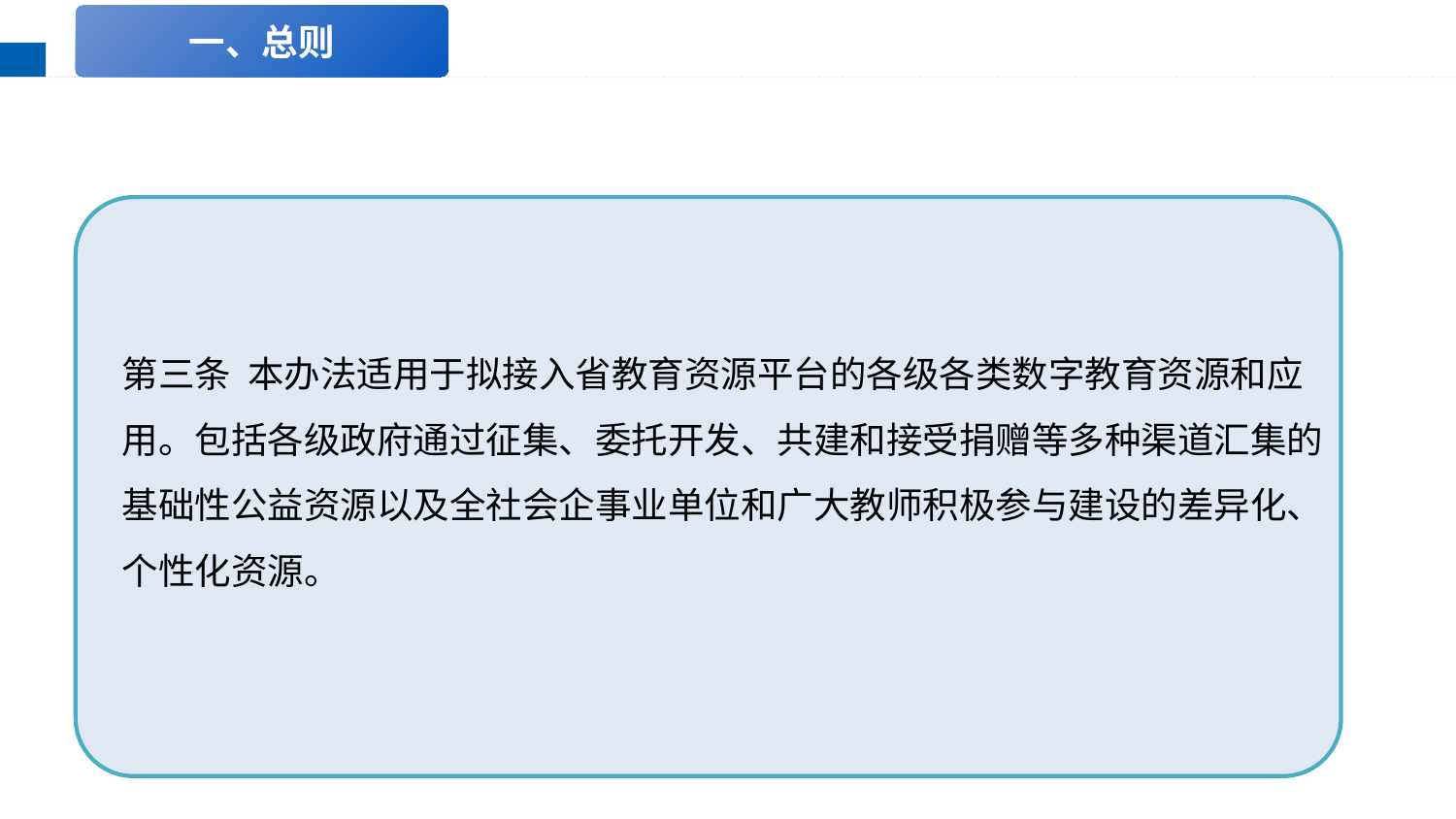

一、总则

第三条  本办法适用于拟接入省教育资源平台的各级各类数字教育资源和应用。包括各级政府通过征集、委托开发、共建和接受捐赠等多种渠道汇集的基础性公益资源以及全社会企事业单位和广大教师积极参与建设的差异化、个性化资源。